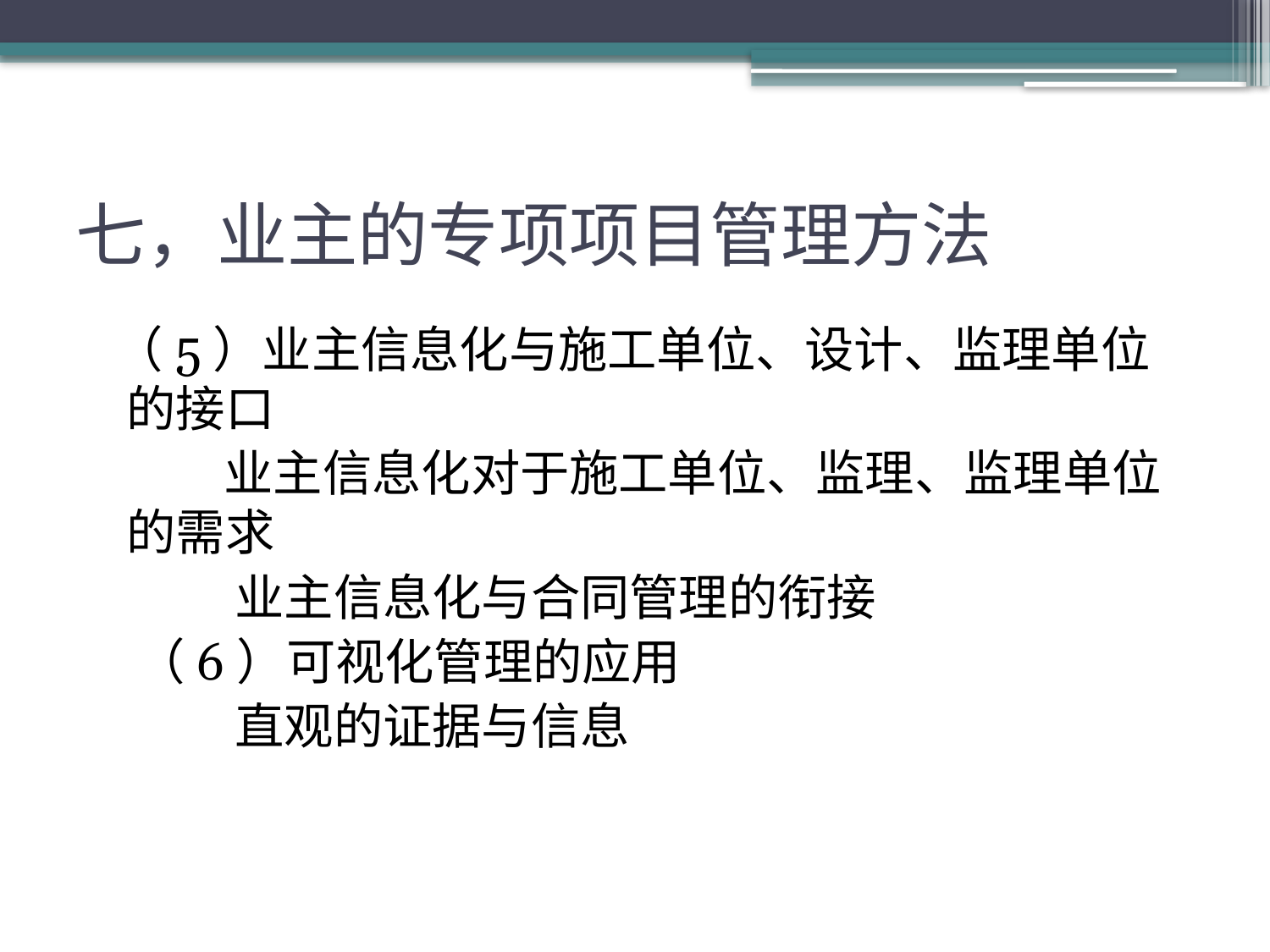

# 七，业主的专项项目管理方法
 （5）业主信息化与施工单位、设计、监理单位的接口
           业主信息化对于施工单位、监理、监理单位的需求
            业主信息化与合同管理的衔接
   （6）可视化管理的应用
            直观的证据与信息